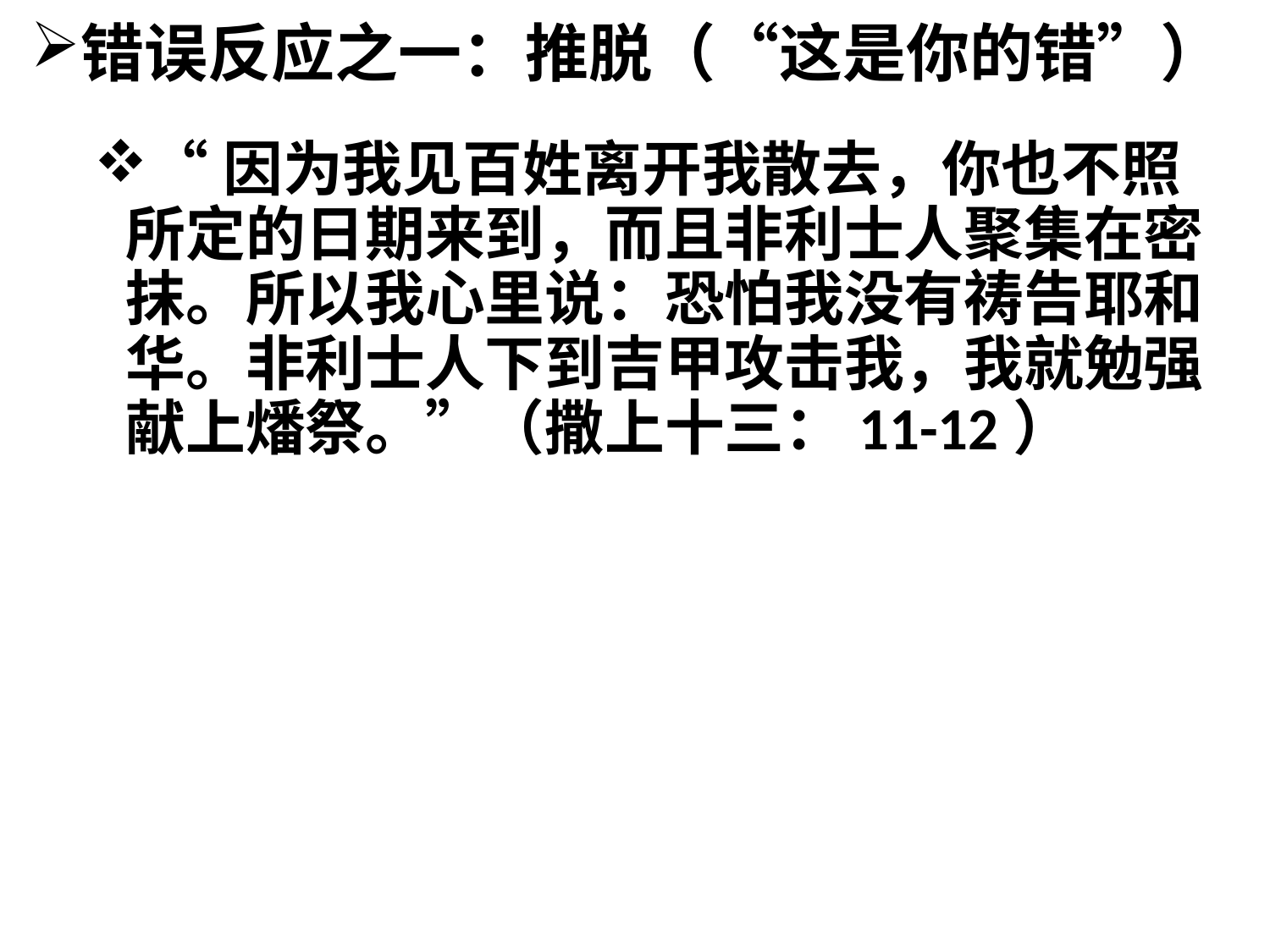

错误反应之一：推脱（“这是你的错”）

“因为我见百姓离开我散去，你也不照所定的日期来到，而且非利士人聚集在密抹。所以我心里说：恐怕我没有祷告耶和华。非利士人下到吉甲攻击我，我就勉强献上燔祭。”（撒上十三：11-12）